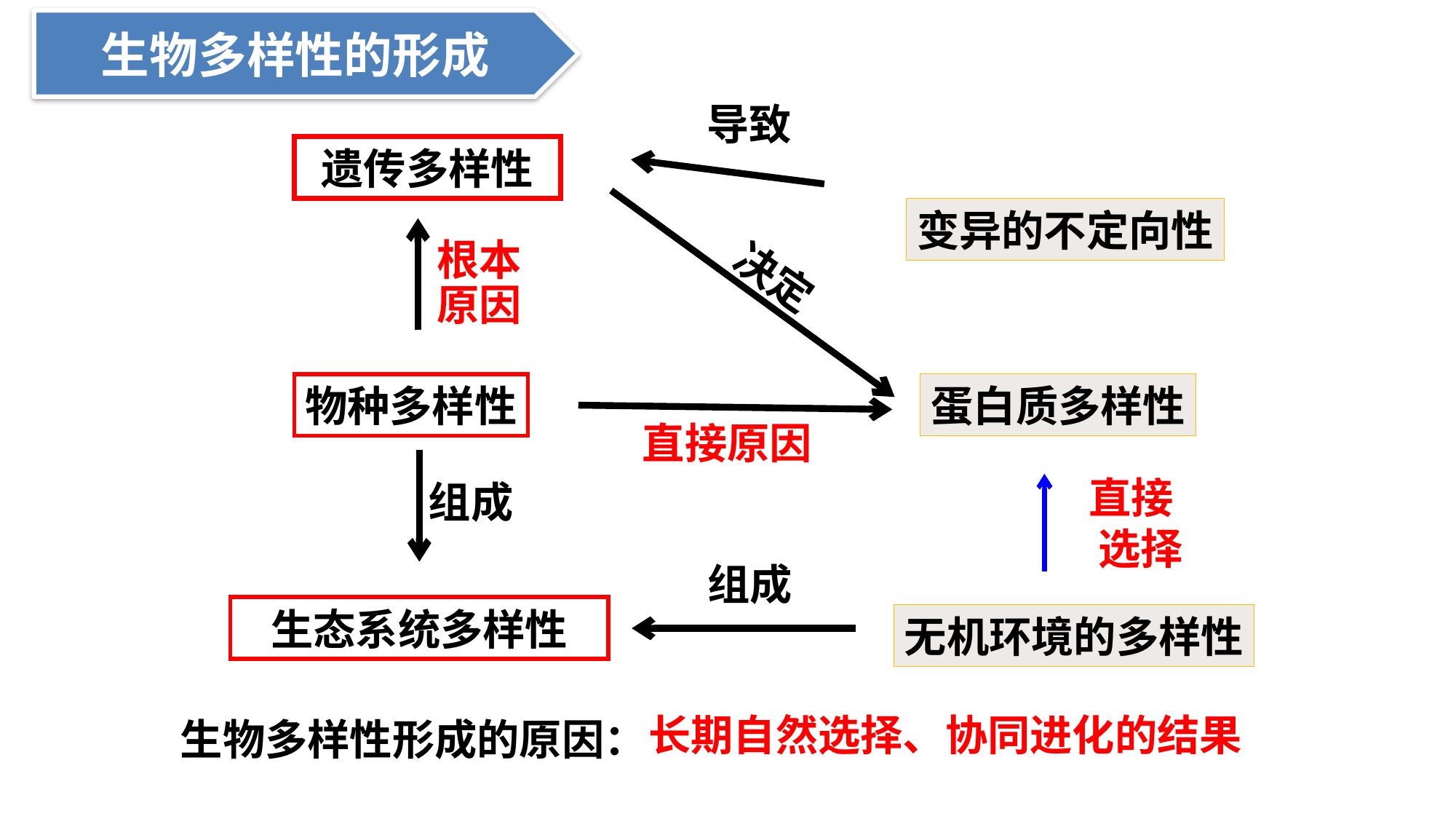

生物多样性的形成
导致
遗传多样性
变异的不定向性
根本 原因
决定
物种多样性
蛋白质多样性
直接原因
直接   选择
组成
组成
生态系统多样性
无机环境的多样性
长期自然选择、协同进化的结果
生物多样性形成的原因：